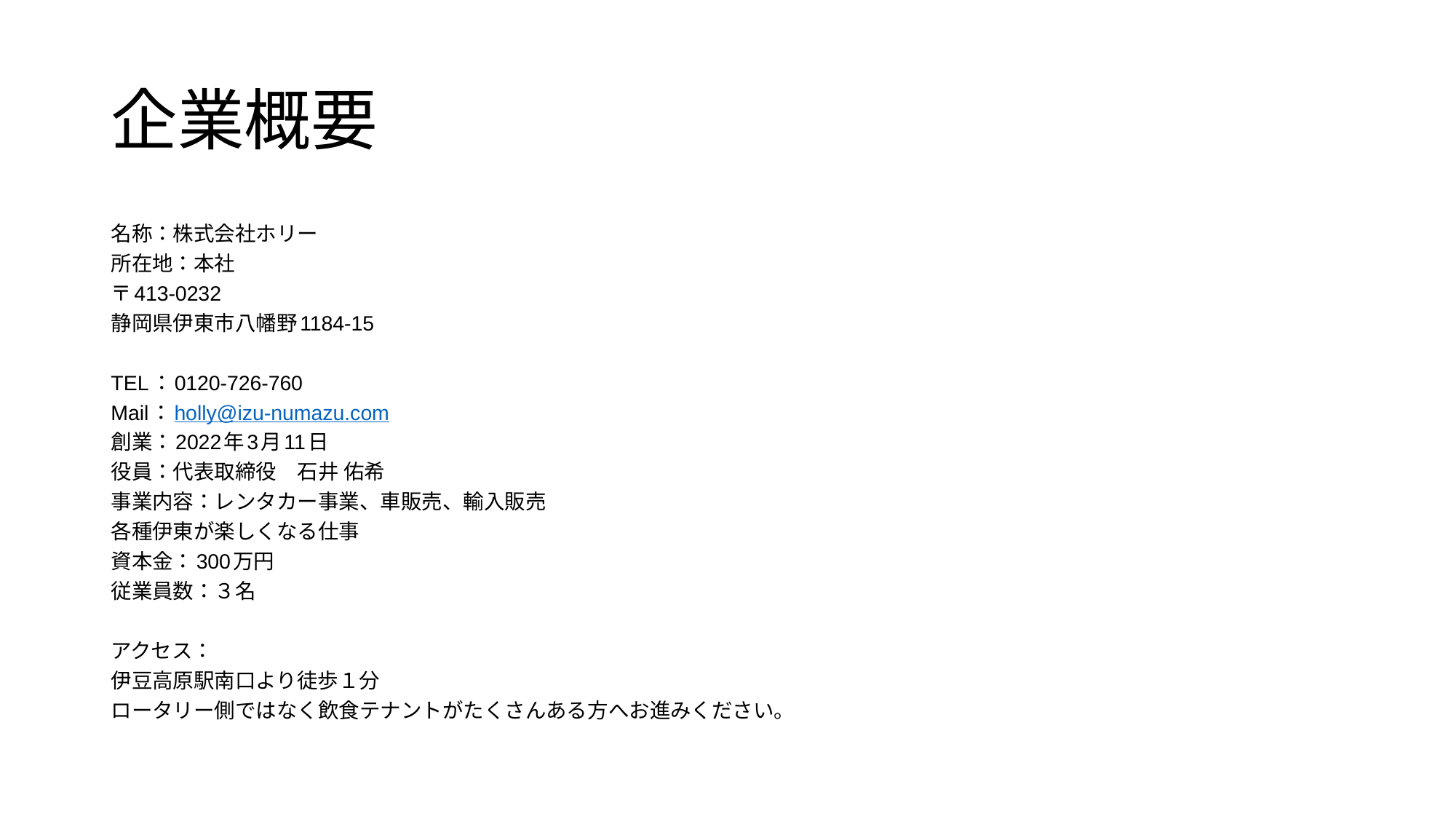

# 企業概要
名称：株式会社ホリー
所在地：本社
〒413-0232
静岡県伊東市八幡野1184-15

TEL：0120-726-760
Mail：holly@izu-numazu.com
創業：2022年3月11日
役員：代表取締役　石井 佑希
事業内容：レンタカー事業、車販売、輸入販売
各種伊東が楽しくなる仕事
資本金：300万円
従業員数：３名

アクセス：
伊豆高原駅南口より徒歩１分
ロータリー側ではなく飲食テナントがたくさんある方へお進みください。